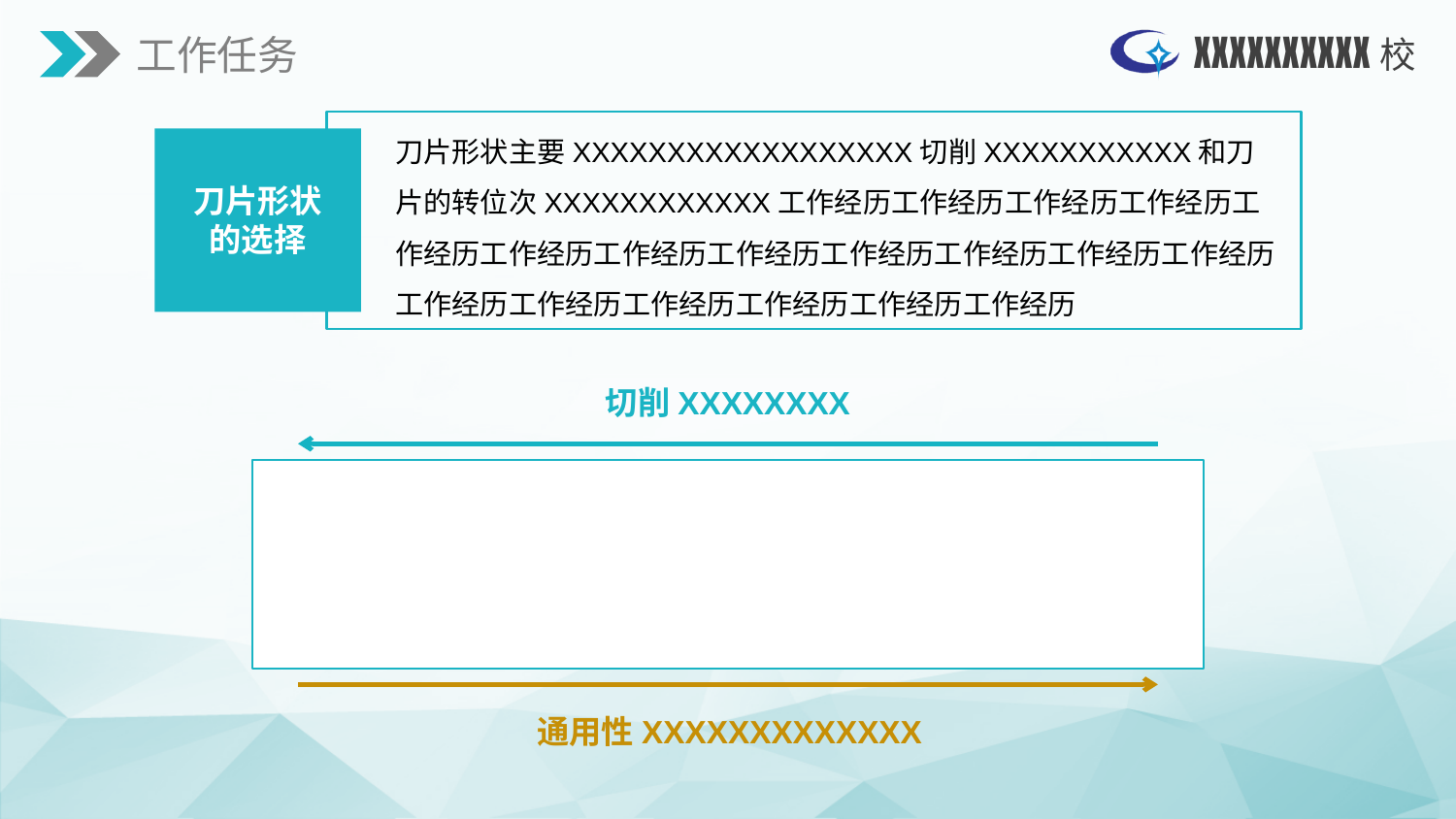

工作任务

刀片形状主要XXXXXXXXXXXXXXXXXX切削XXXXXXXXXXX和刀片的转位次XXXXXXXXXXXX工作经历工作经历工作经历工作经历工作经历工作经历工作经历工作经历工作经历工作经历工作经历工作经历工作经历工作经历工作经历工作经历工作经历工作经历

刀片形状的选择
切削XXXXXXXX

通用性XXXXXXXXXXXXX